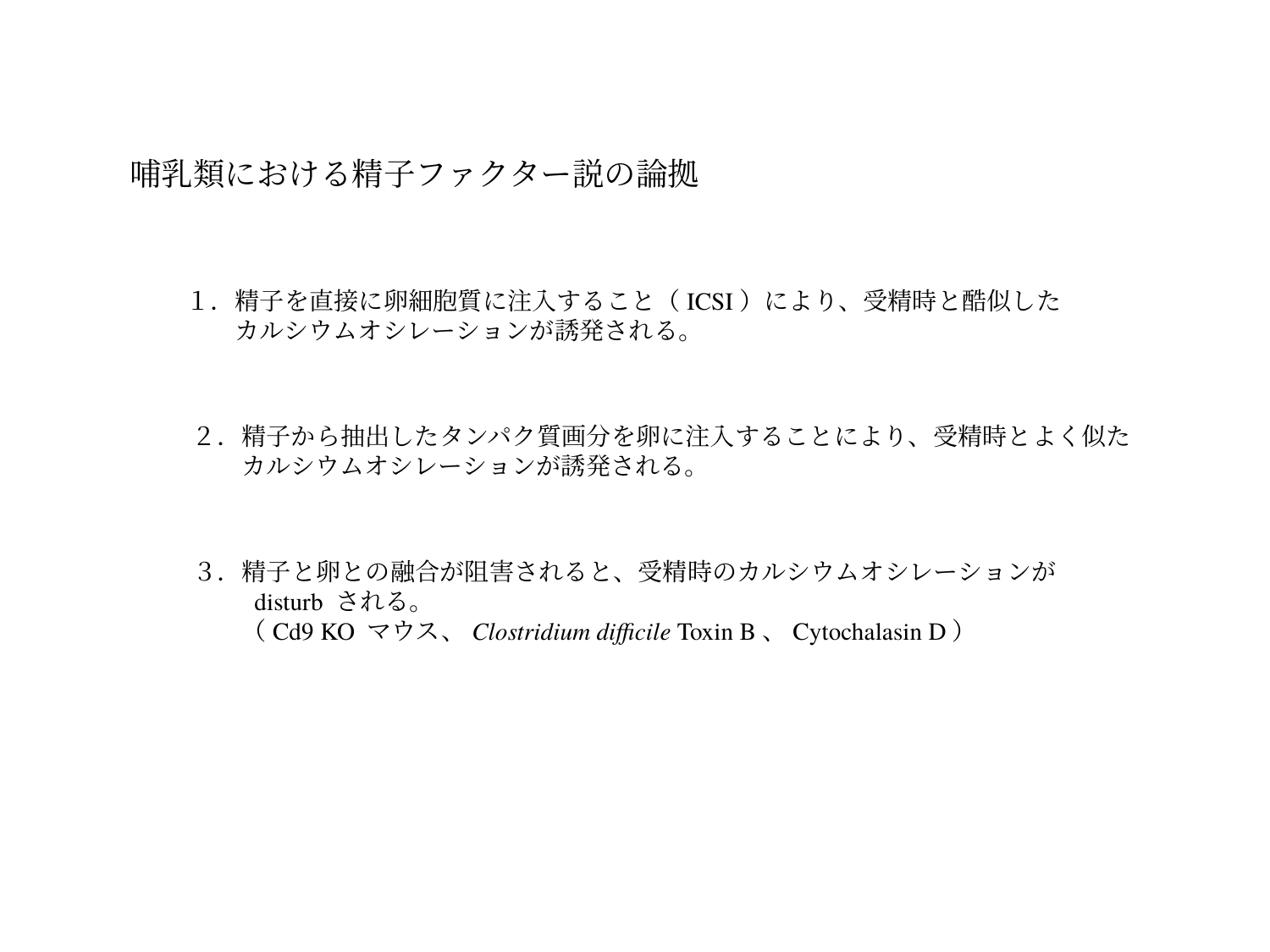

哺乳類における精子ファクター説の論拠
１．精子を直接に卵細胞質に注入すること（ICSI）により、受精時と酷似した
　　カルシウムオシレーションが誘発される。
２．精子から抽出したタンパク質画分を卵に注入することにより、受精時とよく似た
　　カルシウムオシレーションが誘発される。
３．精子と卵との融合が阻害されると、受精時のカルシウムオシレーションが
　　 disturb される。
　　（Cd9 KO マウス、Clostridium difficile Toxin B、Cytochalasin D）